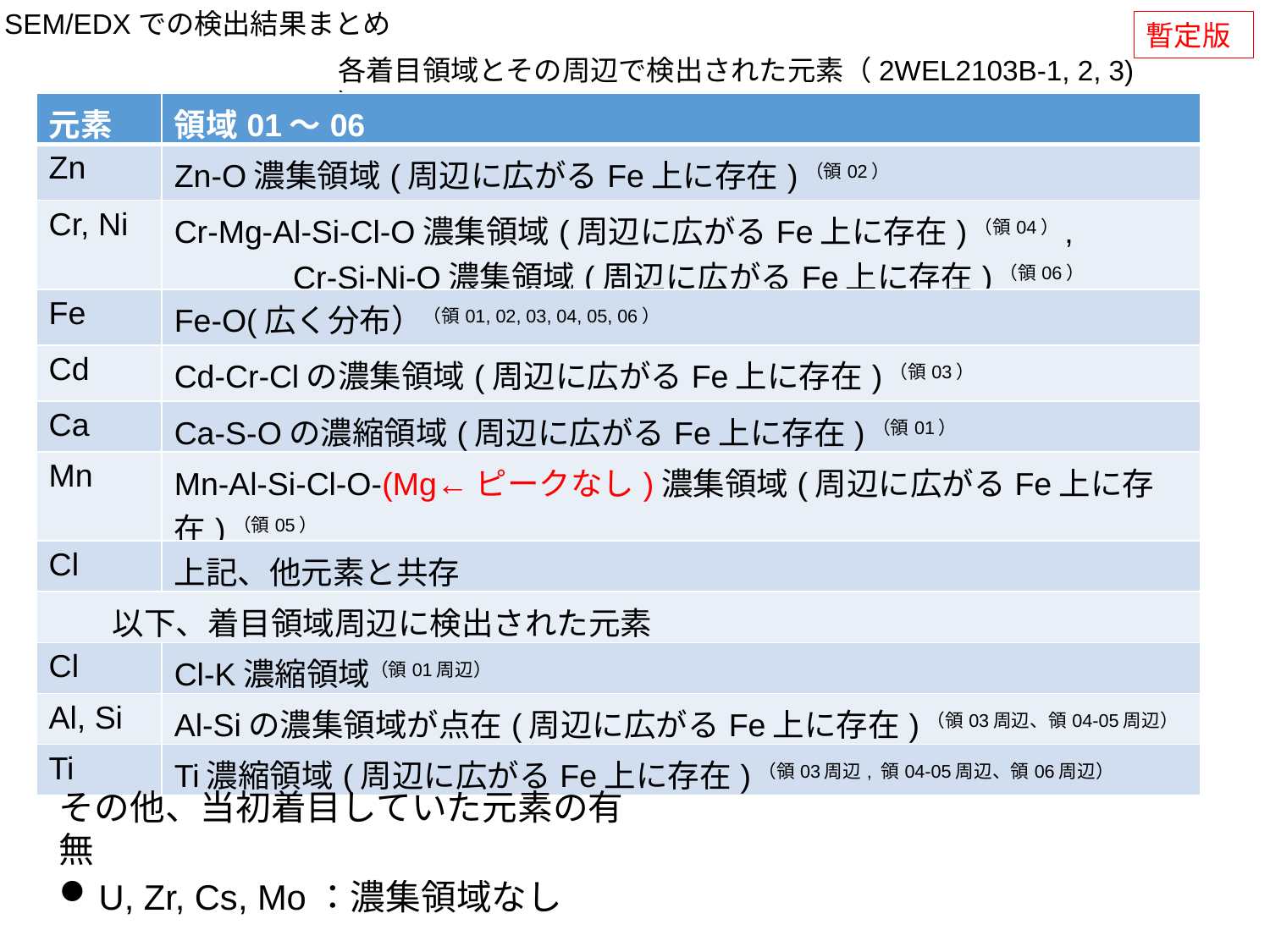

SEM/EDXでの検出結果まとめ
暫定版
各着目領域とその周辺で検出された元素（2WEL2103B-1, 2, 3)
）
| 元素 | 領域01～06 |
| --- | --- |
| Zn | Zn-O濃集領域(周辺に広がるFe上に存在)（領02） |
| Cr, Ni | Cr-Mg-Al-Si-Cl-O濃集領域(周辺に広がるFe上に存在)（領04）,　　　 　　　Cr-Si-Ni-O濃集領域(周辺に広がるFe上に存在)（領06） |
| Fe | Fe-O(広く分布）（領01, 02, 03, 04, 05, 06） |
| Cd | Cd-Cr-Clの濃集領域(周辺に広がるFe上に存在)（領03） |
| Ca | Ca-S-Oの濃縮領域(周辺に広がるFe上に存在)（領01） |
| Mn | Mn-Al-Si-Cl-O-(Mg←ピークなし)濃集領域(周辺に広がるFe上に存在)（領05） |
| Cl | 上記、他元素と共存 |
| 以下、着目領域周辺に検出された元素 |  |
| Cl | Cl-K濃縮領域（領01周辺） |
| Al, Si | Al-Siの濃集領域が点在(周辺に広がるFe上に存在)（領03周辺、領04-05周辺） |
| Ti | Ti濃縮領域(周辺に広がるFe上に存在)（領03周辺, 領04-05周辺、領06周辺） |
その他、当初着目していた元素の有無
U, Zr, Cs, Mo：濃集領域なし